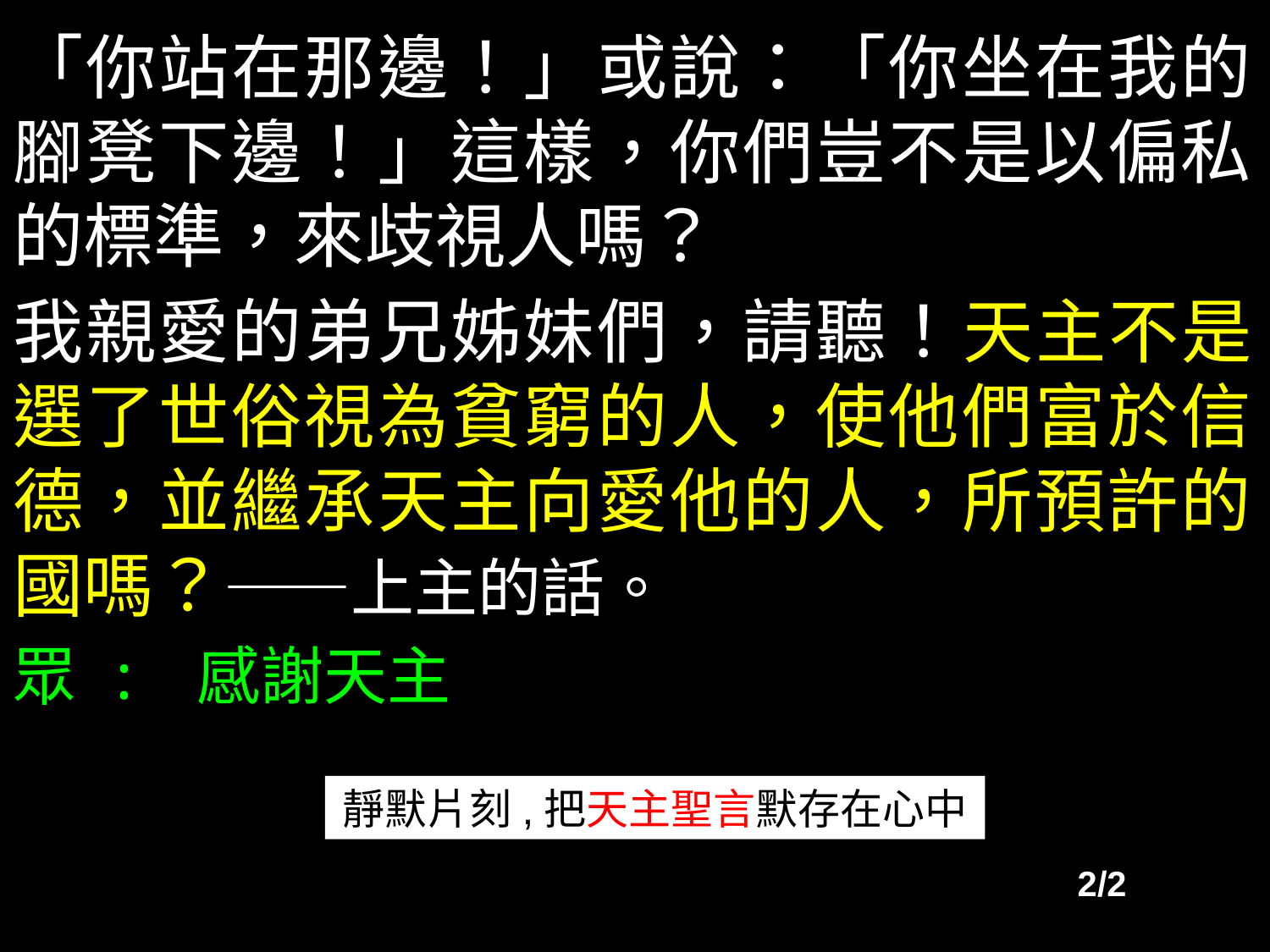

「你站在那邊！」或說：「你坐在我的腳凳下邊！」這樣，你們豈不是以偏私的標準，來歧視人嗎？
我親愛的弟兄姊妹們，請聽！天主不是選了世俗視為貧窮的人，使他們富於信德，並繼承天主向愛他的人，所預許的國嗎？——上主的話。
眾 : 感謝天主

靜默片刻,把天主聖言默存在心中
2/2